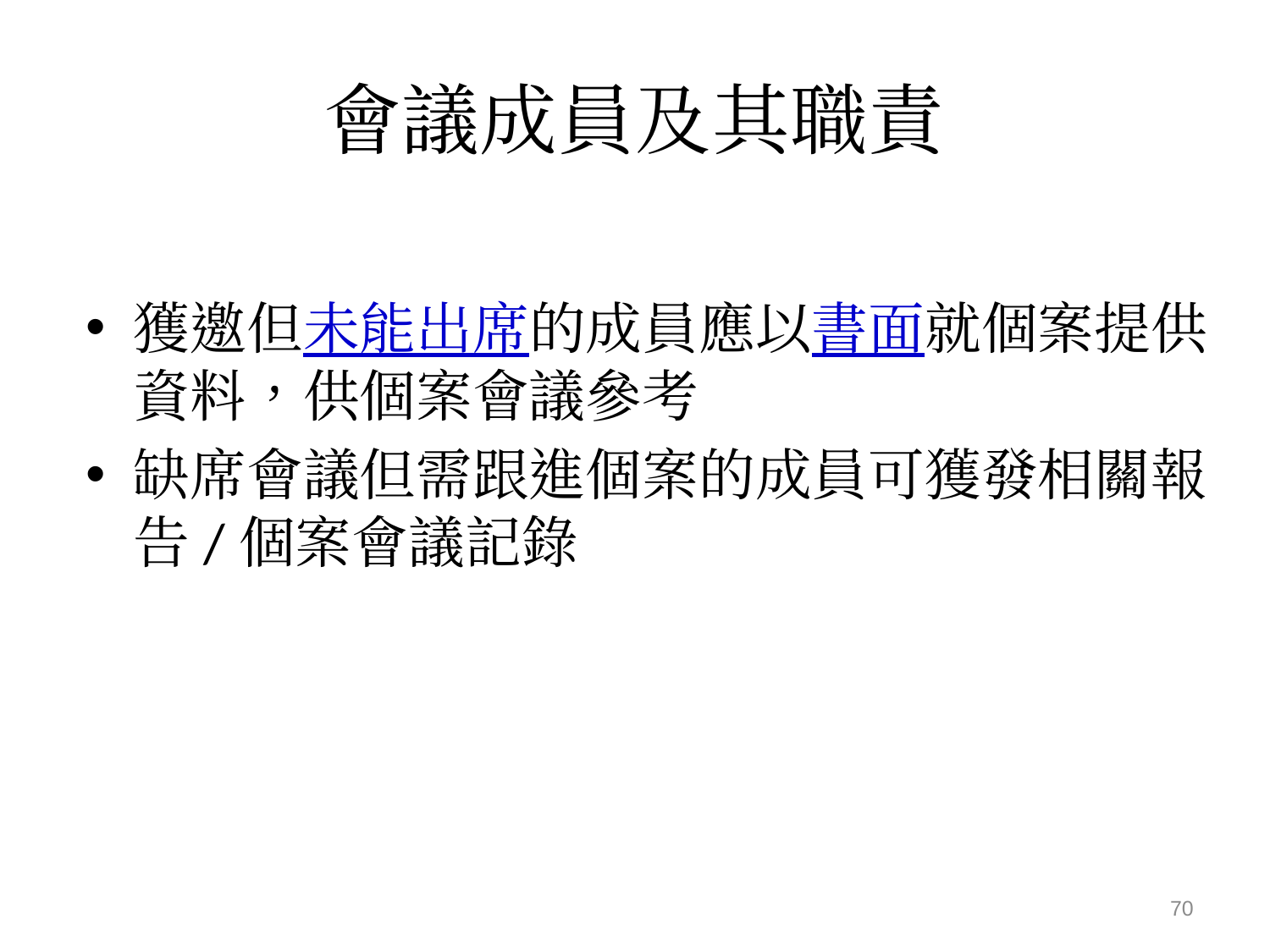

# 會議成員及其職責
獲邀但未能出席的成員應以書面就個案提供資料，供個案會議參考
缺席會議但需跟進個案的成員可獲發相關報告/個案會議記錄

70